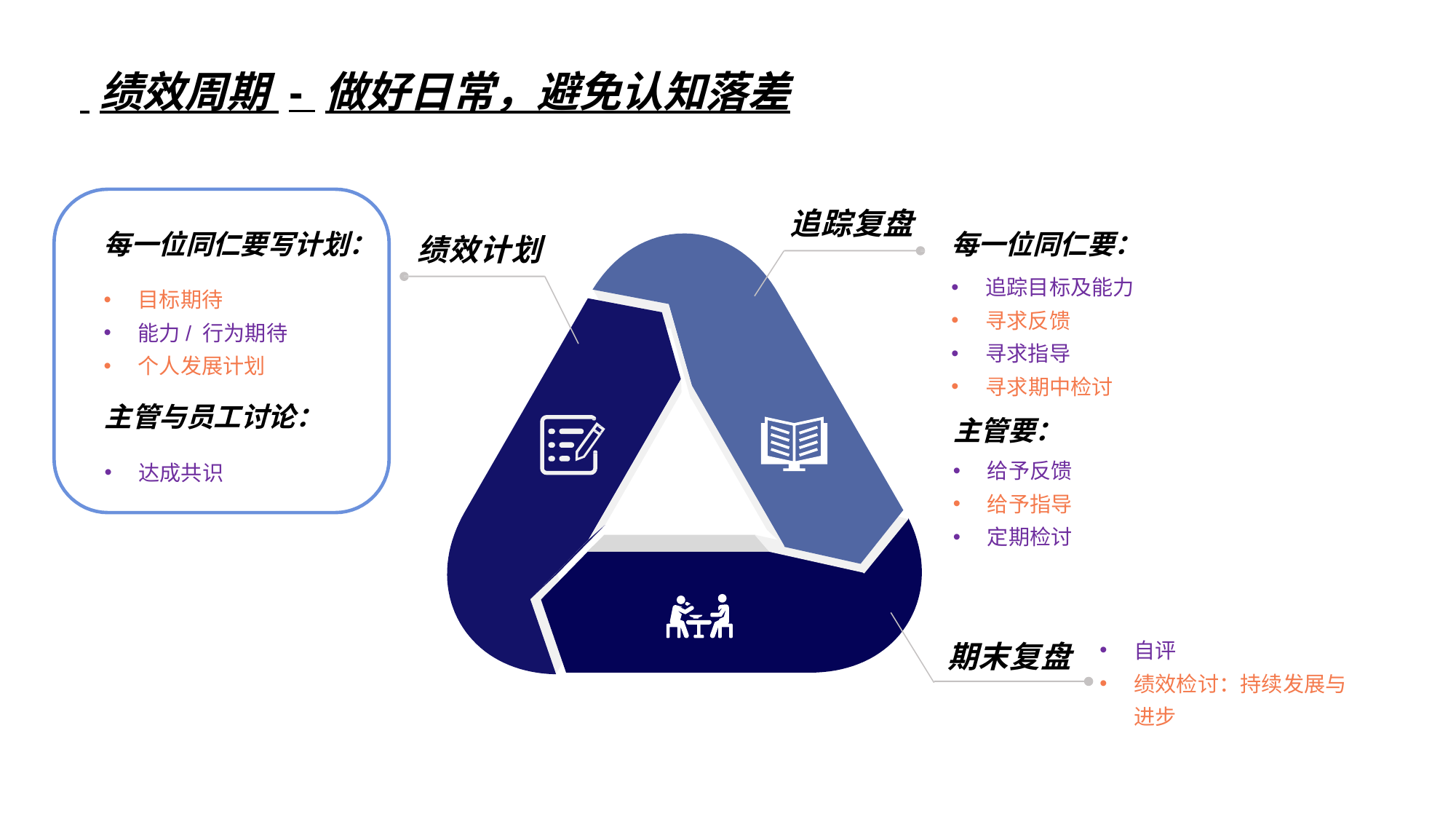

# 绩效周期 - 做好日常，避免认知落差

追踪复盘
每一位同仁要写计划：
目标期待
能力/ 行为期待
个人发展计划
主管与员工讨论：
达成共识
每一位同仁要：
绩效计划

追踪目标及能力
寻求反馈
寻求指导
寻求期中检讨
主管要：
给予反馈
给予指导
定期检讨

自评
绩效检讨：持续发展与 进步
期末复盘